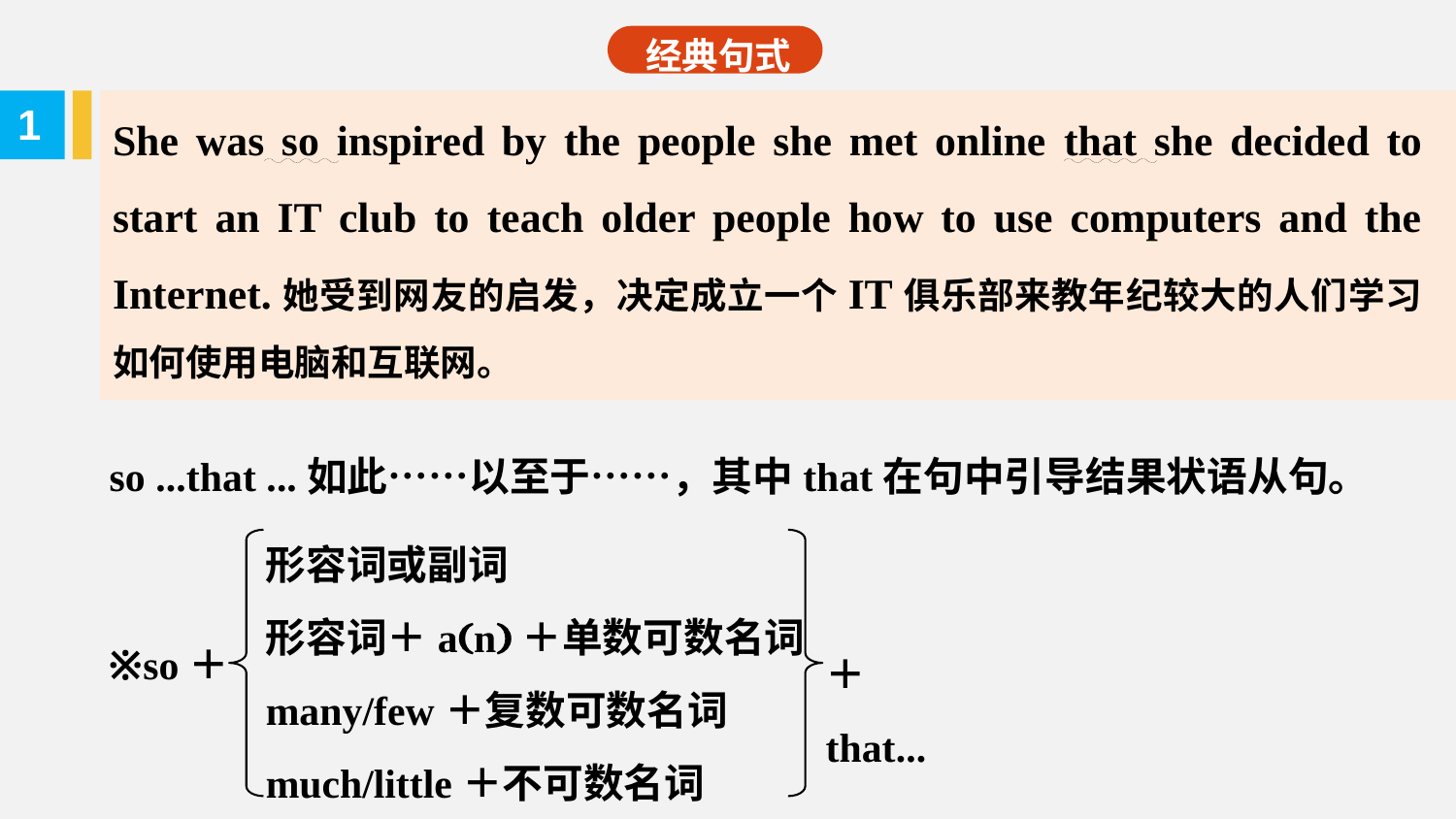

经典句式

She was so inspired by the people she met online that she decided to start an IT club to teach older people how to use computers and the Internet.她受到网友的启发，决定成立一个IT俱乐部来教年纪较大的人们学习如何使用电脑和互联网。

1
so ...that ...如此……以至于……，其中that在句中引导结果状语从句。
形容词或副词
形容词＋a(n)＋单数可数名词
many/few＋复数可数名词
much/little＋不可数名词

＋that...
※so＋